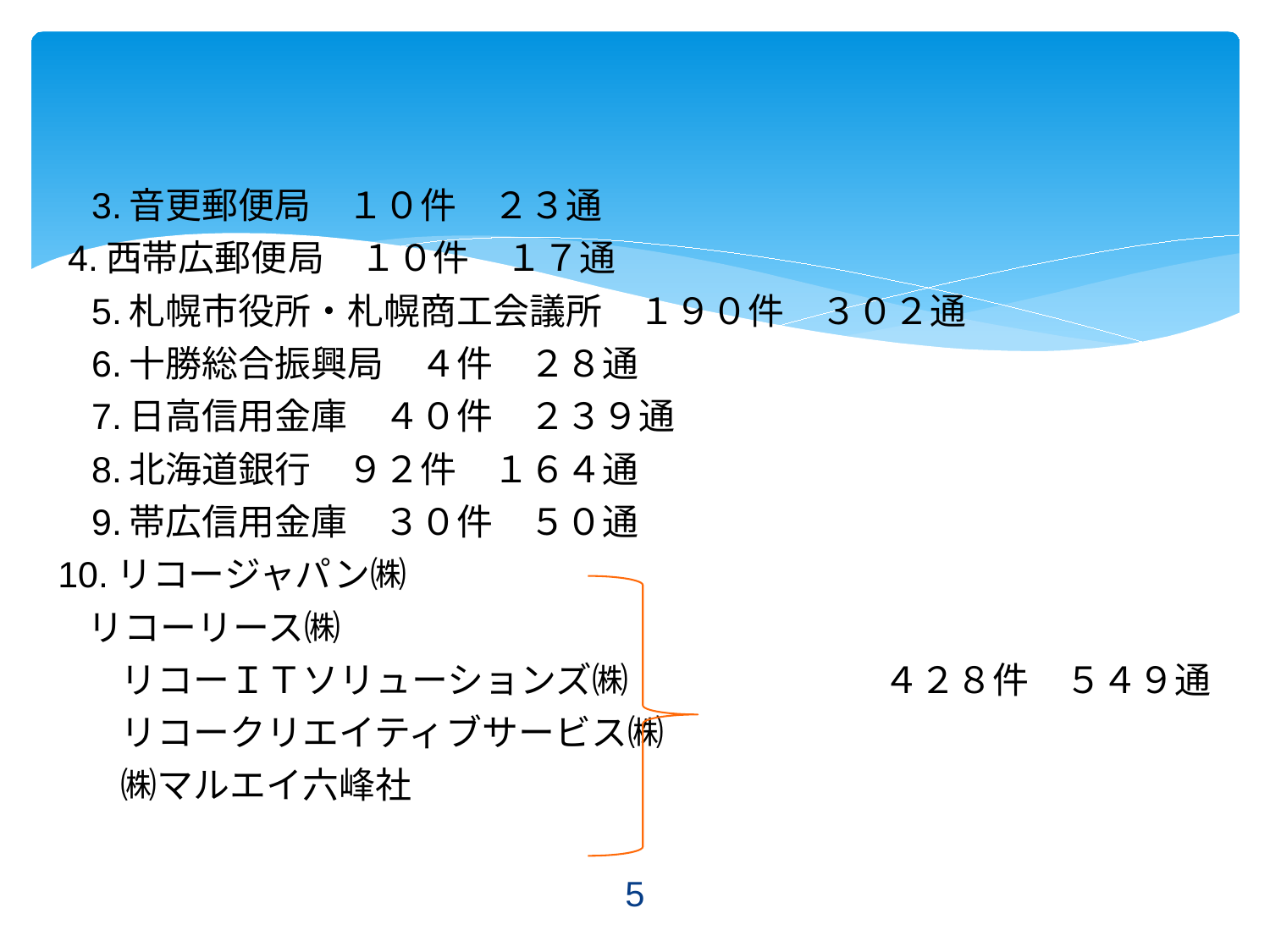

3.音更郵便局　１０件　２３通
  4.西帯広郵便局　１０件　１７通
　5.札幌市役所・札幌商工会議所　１９０件　３０２通
　6.十勝総合振興局　４件　２８通
　7.日高信用金庫　４０件　２３９通
　8.北海道銀行　９２件　１６４通
　9.帯広信用金庫　３０件　５０通
 10.リコージャパン㈱
    リコーリース㈱
　　リコーＩＴソリューションズ㈱　　　　　　　４２８件　５４９通
　　リコークリエイティブサービス㈱
　　㈱マルエイ六峰社

5